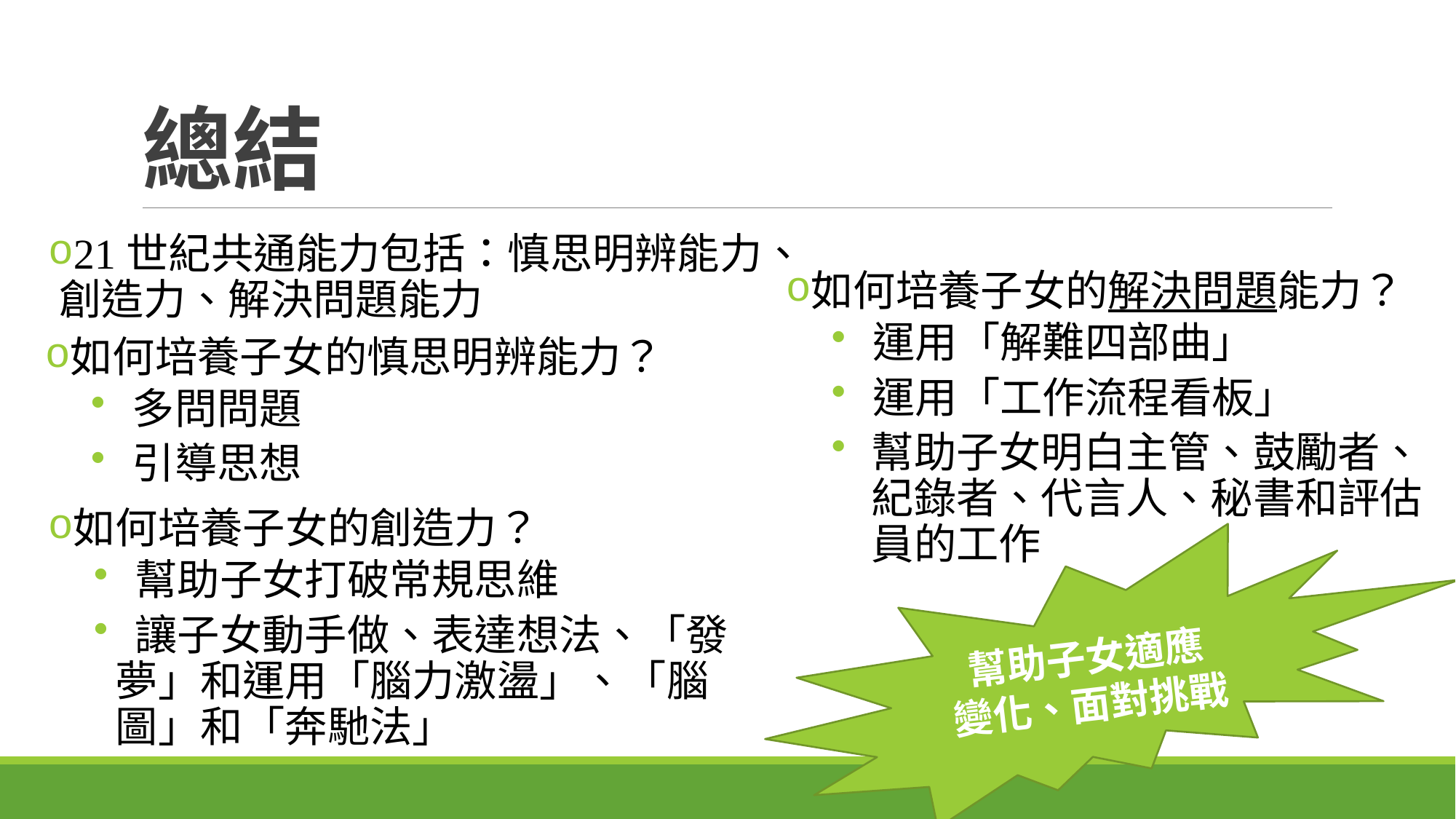

# 總結
21世紀共通能力包括：慎思明辨能力、創造力、解決問題能力
如何培養子女的解決問題能力？
 運用「解難四部曲」
 運用「工作流程看板」
幫助子女明白主管、鼓勵者、 紀錄者、代言人、秘書和評估員的工作
如何培養子女的慎思明辨能力？
 多問問題
 引導思想
如何培養子女的創造力？
 幫助子女打破常規思維
 讓子女動手做、表達想法、「發夢」和運用「腦力激盪」、「腦圖」和「奔馳法」
幫助子女適應
變化、面對挑戰